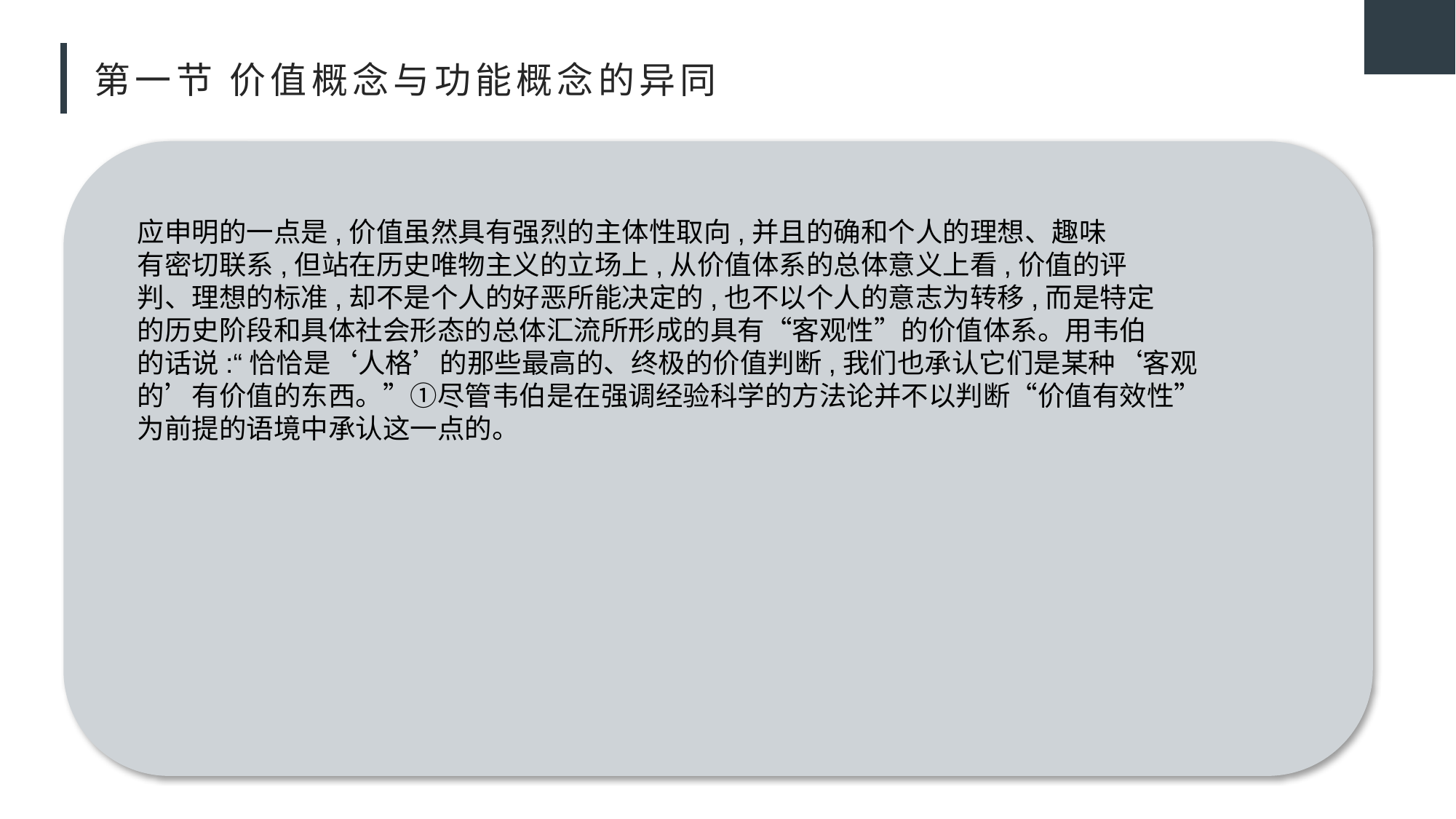

# 第一节 价值概念与功能概念的异同

应申明的一点是,价值虽然具有强烈的主体性取向,并且的确和个人的理想、趣味
有密切联系,但站在历史唯物主义的立场上,从价值体系的总体意义上看,价值的评
判、理想的标准,却不是个人的好恶所能决定的,也不以个人的意志为转移,而是特定
的历史阶段和具体社会形态的总体汇流所形成的具有“客观性”的价值体系。用韦伯
的话说:“恰恰是‘人格’的那些最高的、终极的价值判断,我们也承认它们是某种‘客观
的’有价值的东西。”①尽管韦伯是在强调经验科学的方法论并不以判断“价值有效性”
为前提的语境中承认这一点的。